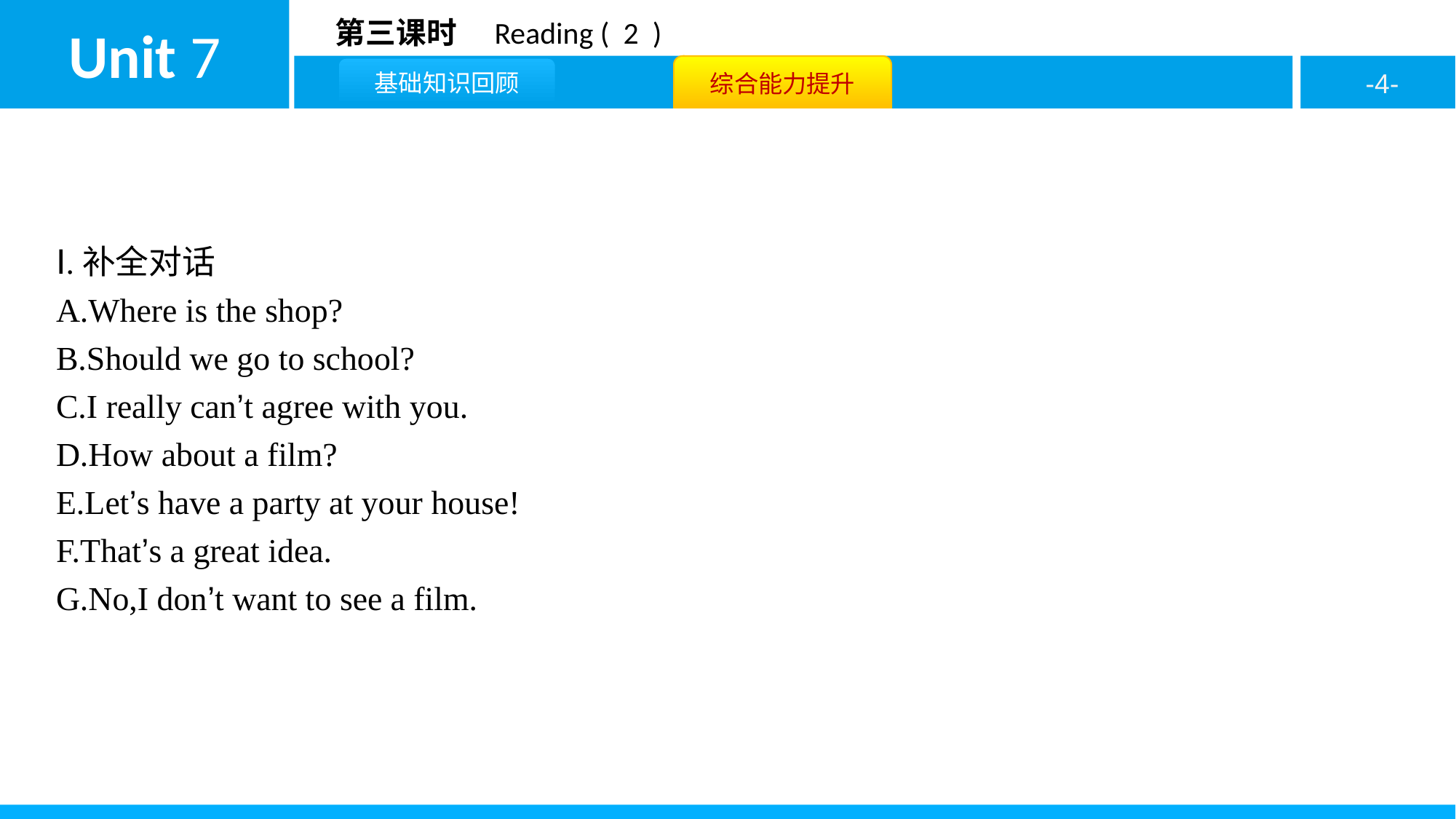

Ⅰ.补全对话
A.Where is the shop?
B.Should we go to school?
C.I really can’t agree with you.
D.How about a film?
E.Let’s have a party at your house!
F.That’s a great idea.
G.No,I don’t want to see a film.